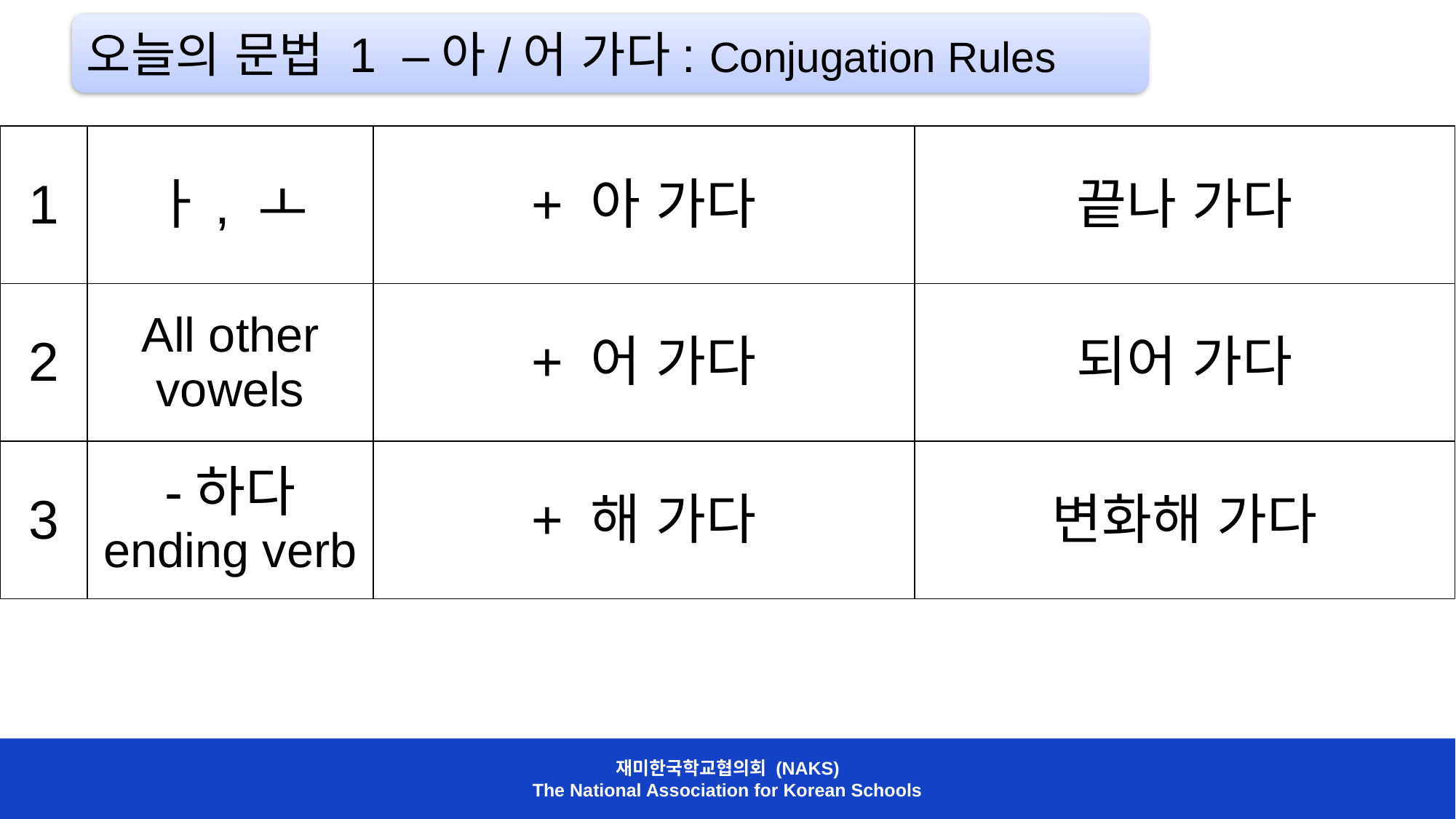

오늘의 문법 1  –아/어 가다: Conjugation Rules
| 1 | ㅏ, ㅗ | + 아 가다 | 끝나 가다 |
| --- | --- | --- | --- |
| 2 | All other vowels | + 어 가다 | 되어 가다 |
| 3 | -하다 ending verb | + 해 가다 | 변화해 가다 |
재미한국학교협의회 (NAKS)
The National Association for Korean Schools